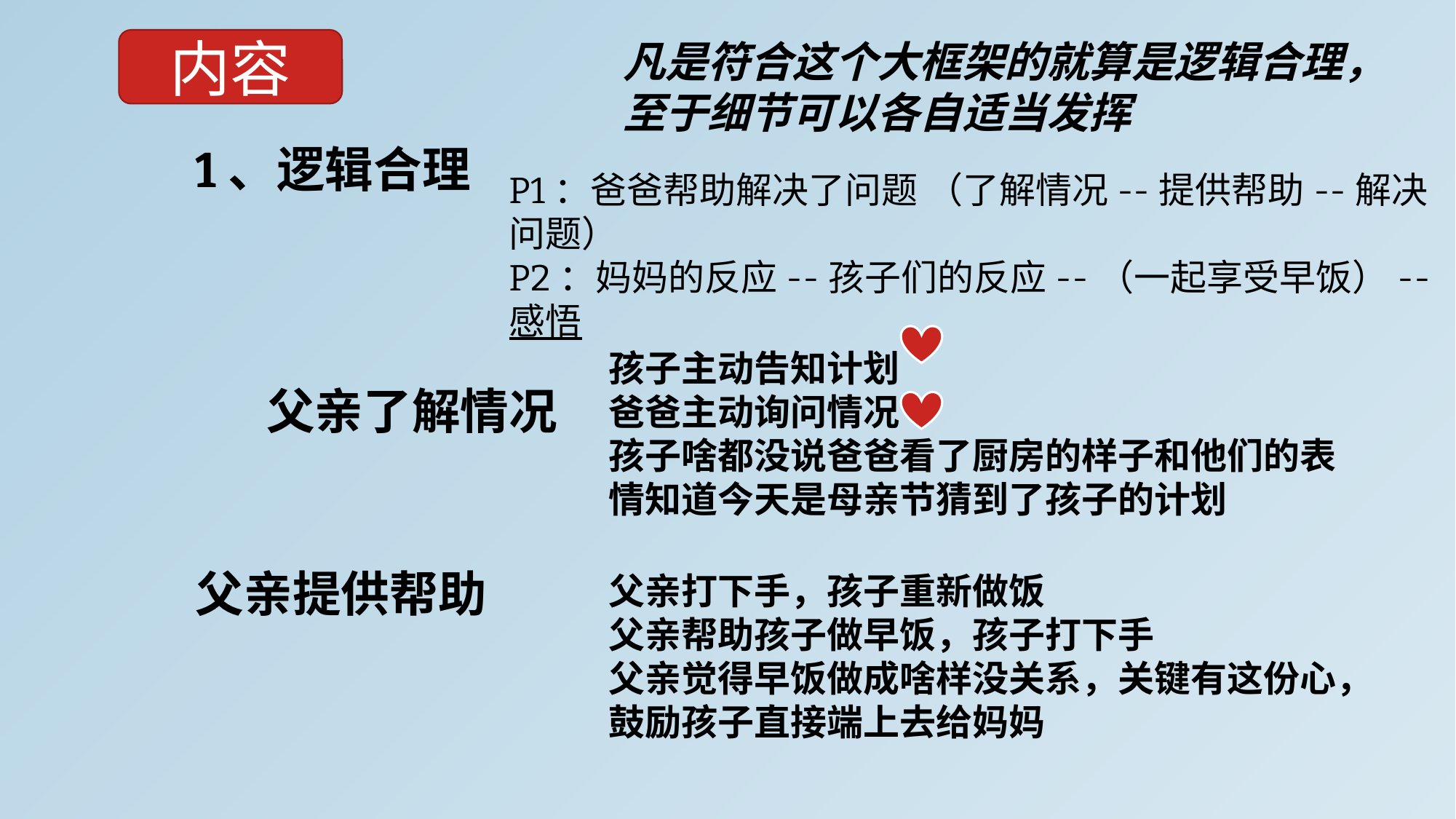

内容
凡是符合这个大框架的就算是逻辑合理，至于细节可以各自适当发挥
1、逻辑合理

P1：爸爸帮助解决了问题 （了解情况--提供帮助--解决问题）
P2：妈妈的反应--孩子们的反应--（一起享受早饭）--感悟

孩子主动告知计划
爸爸主动询问情况
孩子啥都没说爸爸看了厨房的样子和他们的表情知道今天是母亲节猜到了孩子的计划
父亲了解情况
父亲提供帮助
父亲打下手，孩子重新做饭
父亲帮助孩子做早饭，孩子打下手
父亲觉得早饭做成啥样没关系，关键有这份心，鼓励孩子直接端上去给妈妈